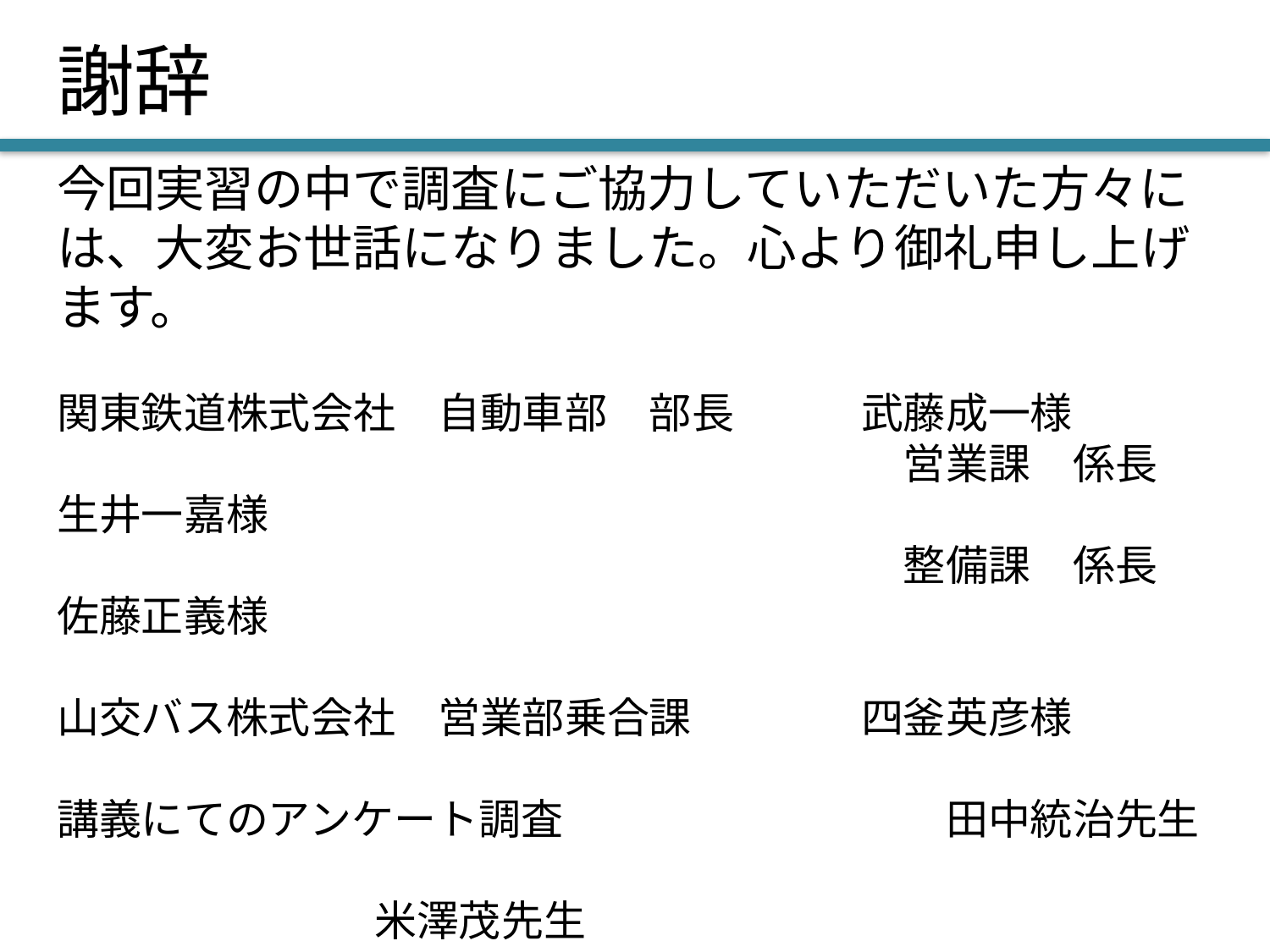

# 謝辞

今回実習の中で調査にご協力していただいた方々には、大変お世話になりました。心より御礼申し上げます。

関東鉄道株式会社　自動車部　部長　　　武藤成一様
　　　　　　　　　　　　　　　　　　　　営業課　係長　生井一嘉様
　　　　　　　　　　　　　　　　　　　　整備課　係長　佐藤正義様

山交バス株式会社　営業部乗合課　　　　四釜英彦様

講義にてのアンケート調査			　　　田中統治先生
									　　　米澤茂先生
									　　　安川哲夫先生
									　　　梅本通孝先生